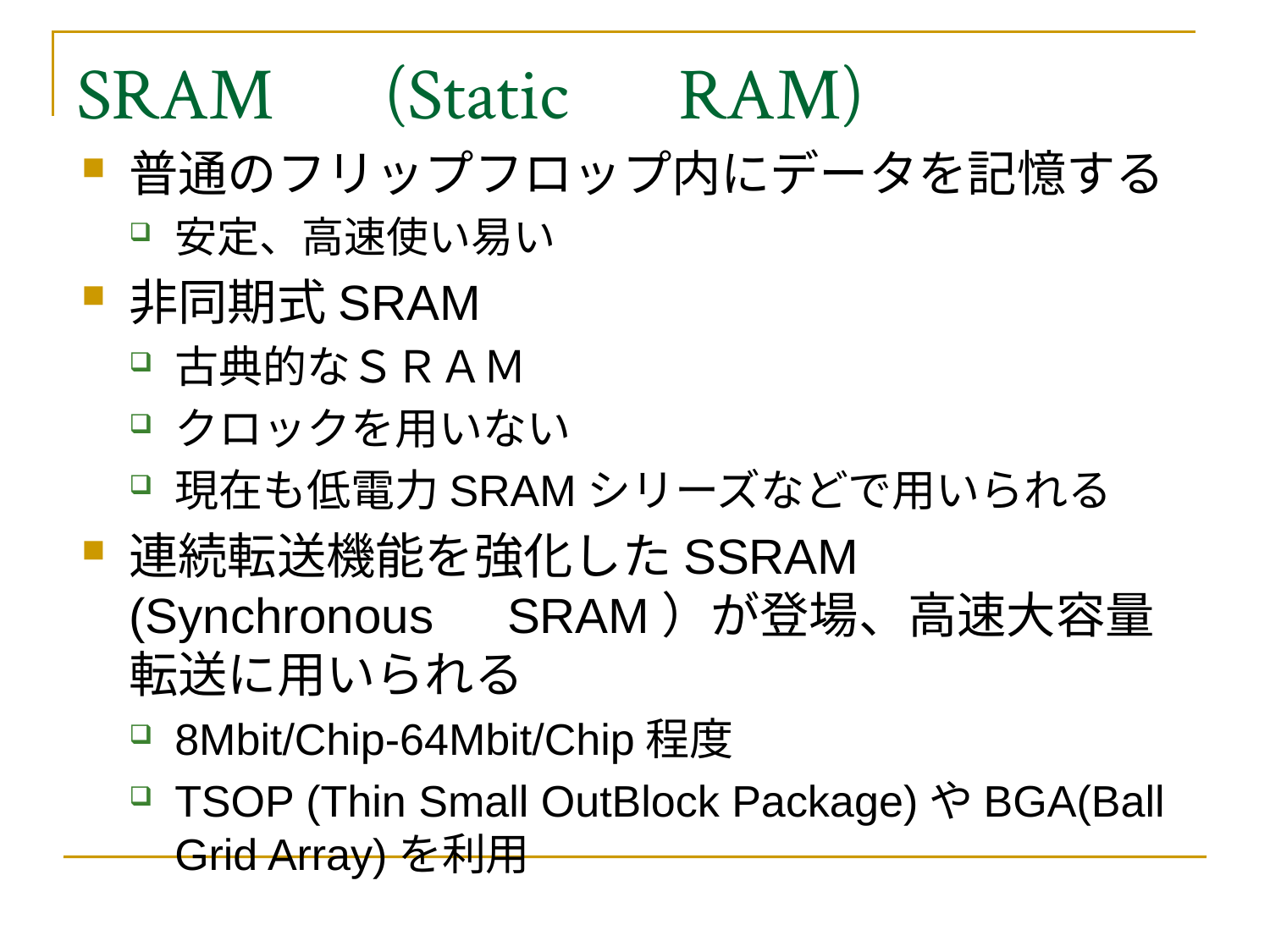

# SRAM　(Static　RAM)
普通のフリップフロップ内にデータを記憶する
安定、高速使い易い
非同期式SRAM
古典的なＳＲＡＭ
クロックを用いない
現在も低電力SRAMシリーズなどで用いられる
連続転送機能を強化したSSRAM　(Synchronous　SRAM）が登場、高速大容量転送に用いられる
8Mbit/Chip-64Mbit/Chip程度
TSOP (Thin Small OutBlock Package)やBGA(Ball Grid Array)を利用